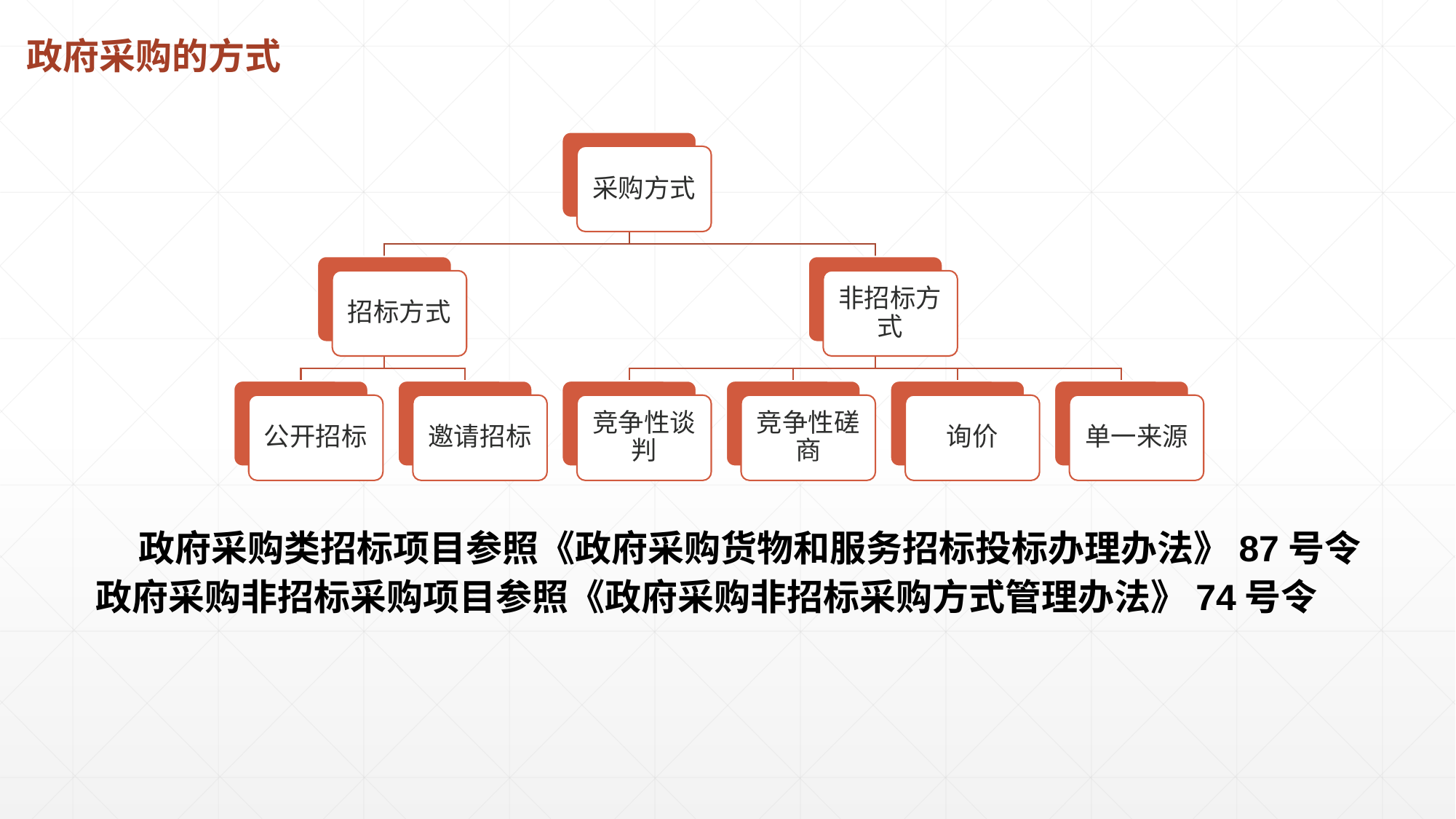

政府采购的方式

采购方式

招标方式
非招标方式

公开招标
邀请招标
竞争性谈判
竞争性磋商
询价
单一来源
政府采购类招标项目参照《政府采购货物和服务招标投标办理办法》87号令
政府采购非招标采购项目参照《政府采购非招标采购方式管理办法》74号令